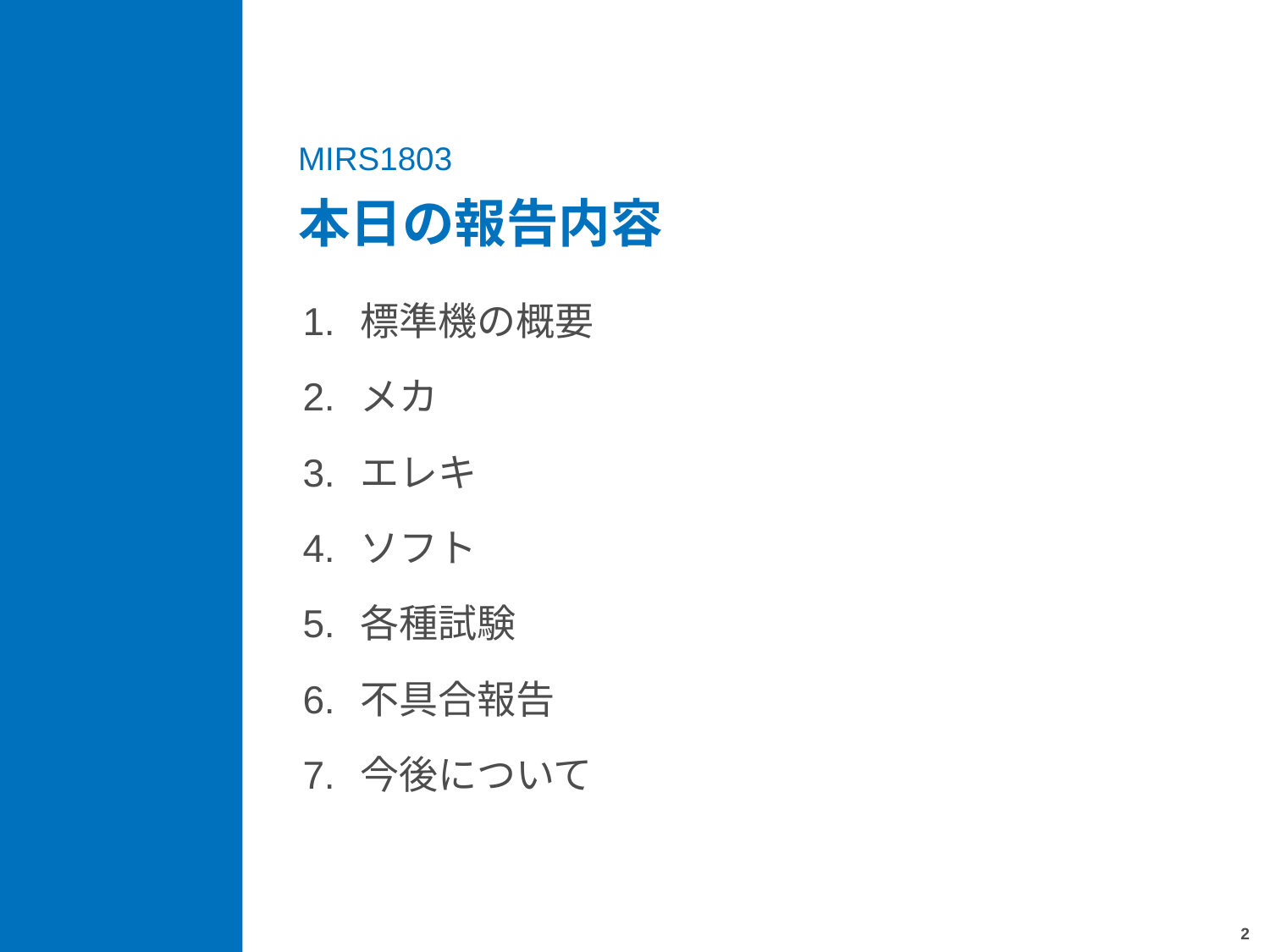

# MIRS1803 本日の報告内容
標準機の概要
メカ
エレキ
ソフト
各種試験
不具合報告
今後について

2